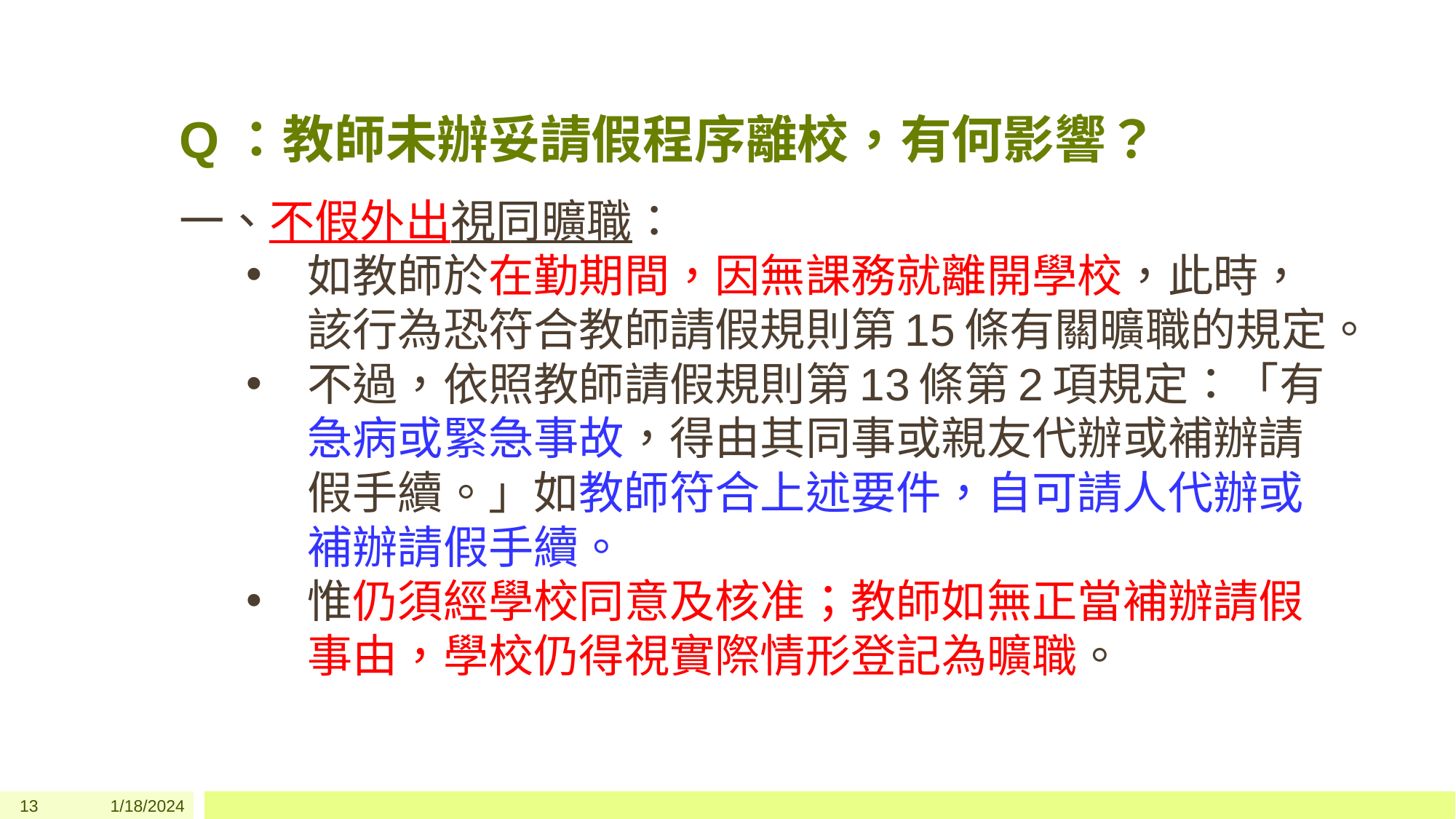

Q：教師未辦妥請假程序離校，有何影響？
一、不假外出視同曠職：
如教師於在勤期間，因無課務就離開學校，此時，該行為恐符合教師請假規則第15條有關曠職的規定。
不過，依照教師請假規則第13條第2項規定：「有急病或緊急事故，得由其同事或親友代辦或補辦請假手續。」如教師符合上述要件，自可請人代辦或補辦請假手續。
惟仍須經學校同意及核准；教師如無正當補辦請假事由，學校仍得視實際情形登記為曠職。
13
1/18/2024